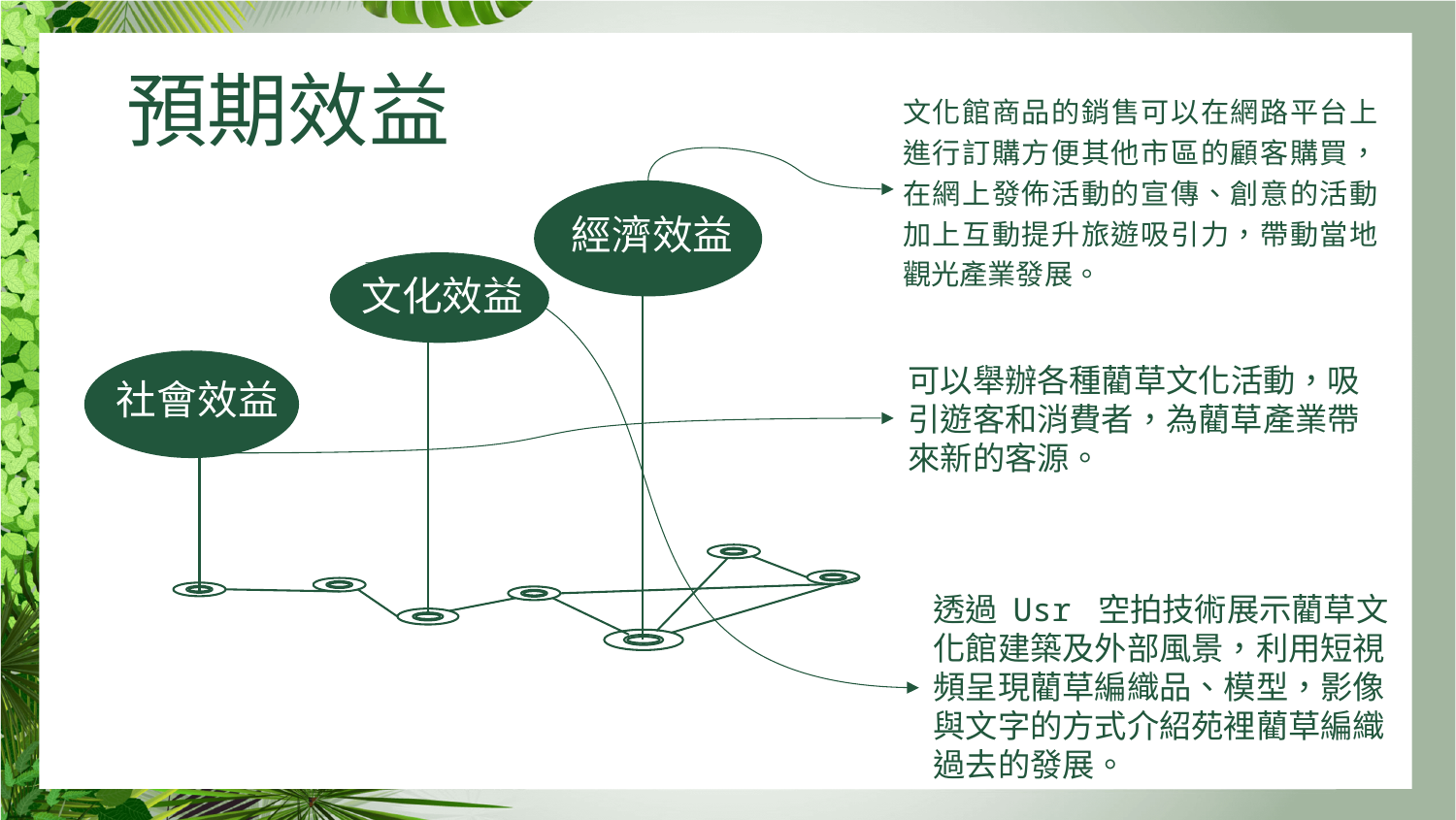

預期效益
文化館商品的銷售可以在網路平台上進行訂購方便其他市區的顧客購買，在網上發佈活動的宣傳、創意的活動加上互動提升旅遊吸引力，帶動當地觀光產業發展。

經濟效益

文化效益
输入标题
可以舉辦各種藺草文化活動，吸引遊客和消費者，為藺草產業帶來新的客源。

社會效益
输入标题
输入标题

透過 Usr 空拍技術展示藺草文化館建築及外部風景，利用短視頻呈現藺草編織品、模型，影像與文字的方式介紹苑裡藺草編織過去的發展。